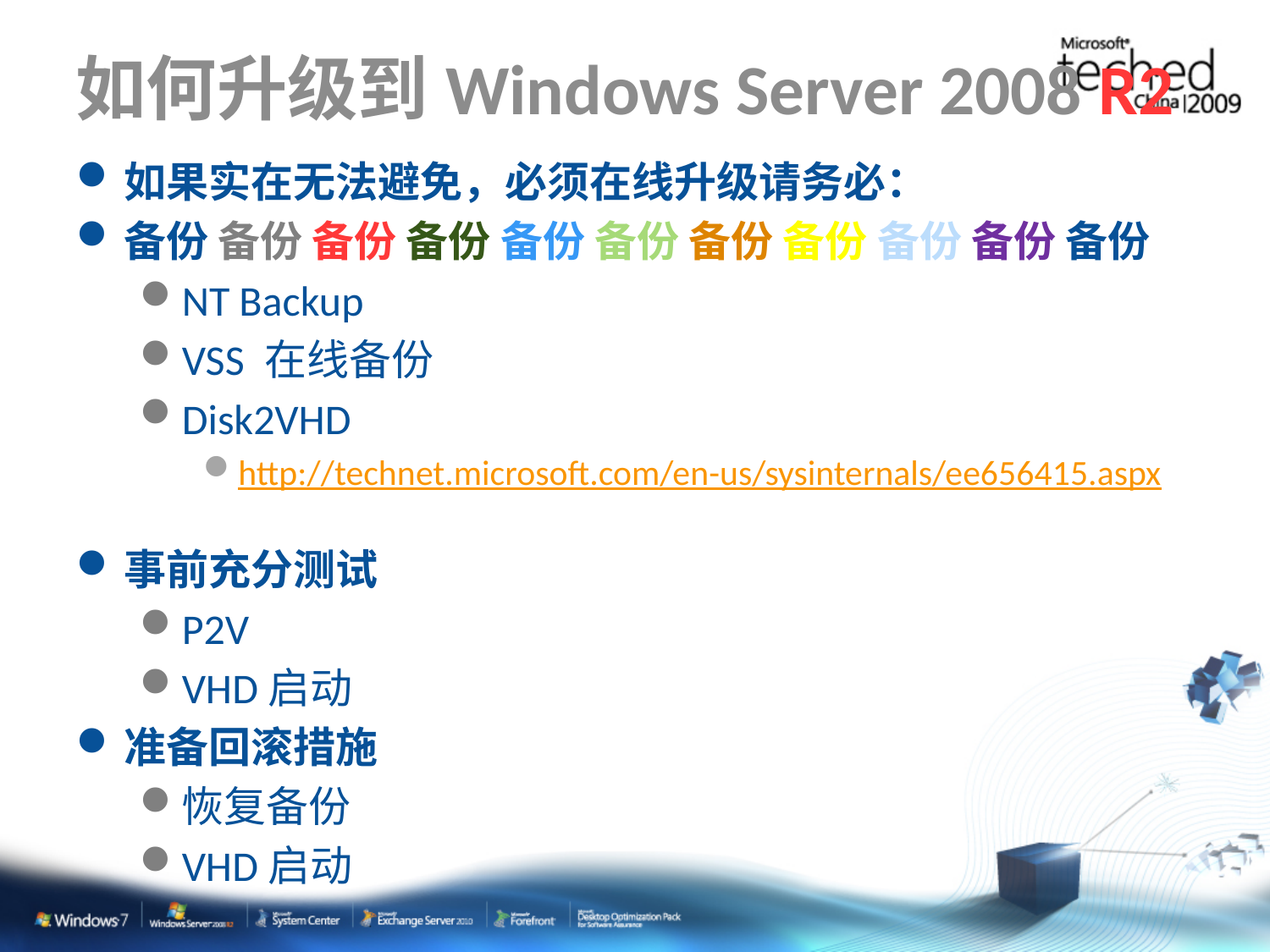

# 如何升级到Windows Server 2008 R2
如果实在无法避免，必须在线升级请务必：
备份 备份 备份 备份 备份 备份 备份 备份 备份 备份 备份
NT Backup
VSS 在线备份
Disk2VHD
http://technet.microsoft.com/en-us/sysinternals/ee656415.aspx
事前充分测试
P2V
VHD启动
准备回滚措施
恢复备份
VHD启动